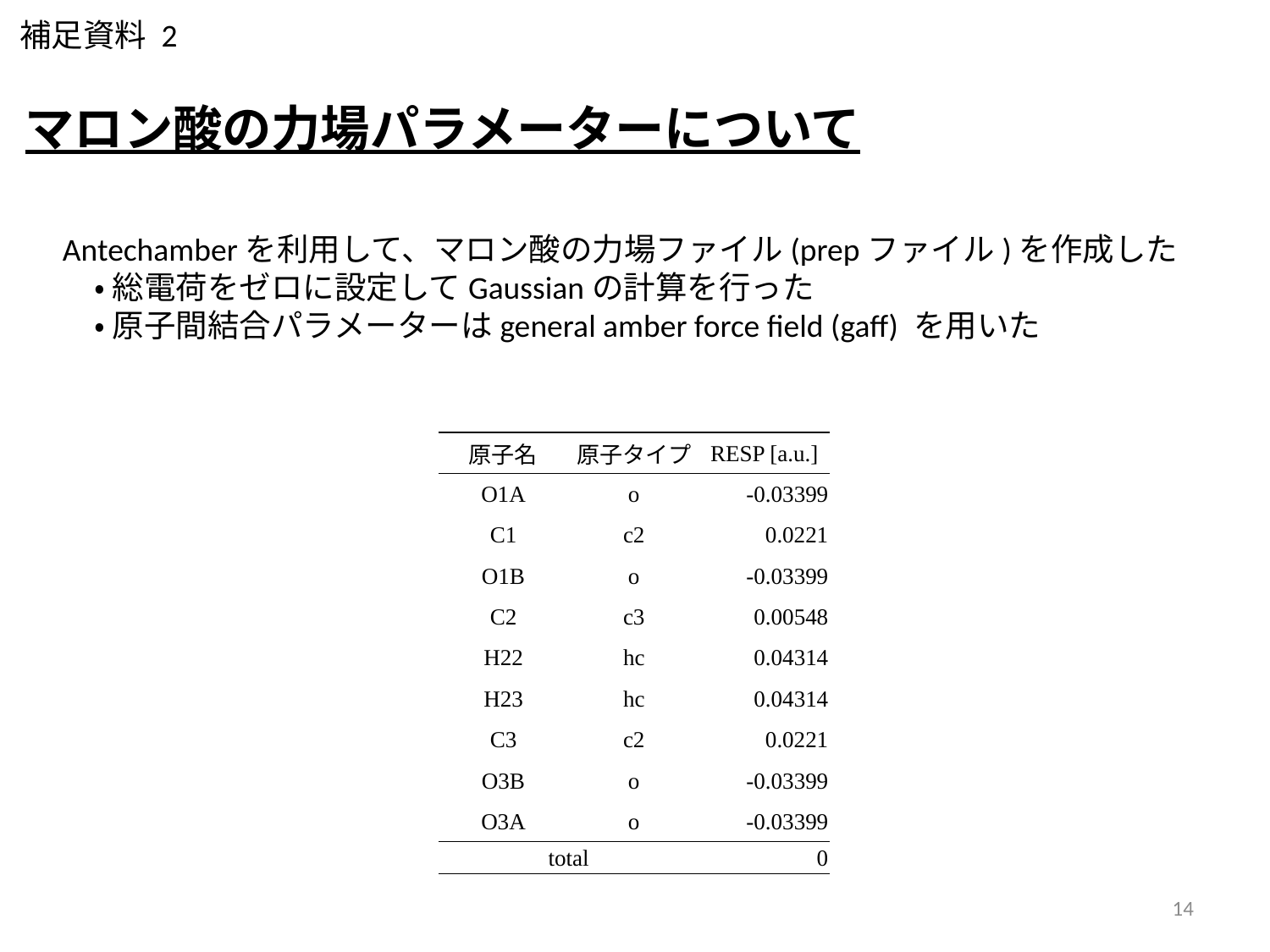

補足資料 2
マロン酸の力場パラメーターについて
Antechamberを利用して、マロン酸の力場ファイル(prepファイル)を作成した
　・ 総電荷をゼロに設定してGaussianの計算を行った
　・ 原子間結合パラメーターはgeneral amber force field (gaff) を用いた
|  |  |  |
| --- | --- | --- |
| 原子名 | 原子タイプ | RESP [a.u.] |
| O1A | o | -0.03399 |
| C1 | c2 | 0.0221 |
| O1B | o | -0.03399 |
| C2 | c3 | 0.00548 |
| H22 | hc | 0.04314 |
| H23 | hc | 0.04314 |
| C3 | c2 | 0.0221 |
| O3B | o | -0.03399 |
| O3A | o | -0.03399 |
| total |  | 0 |
14